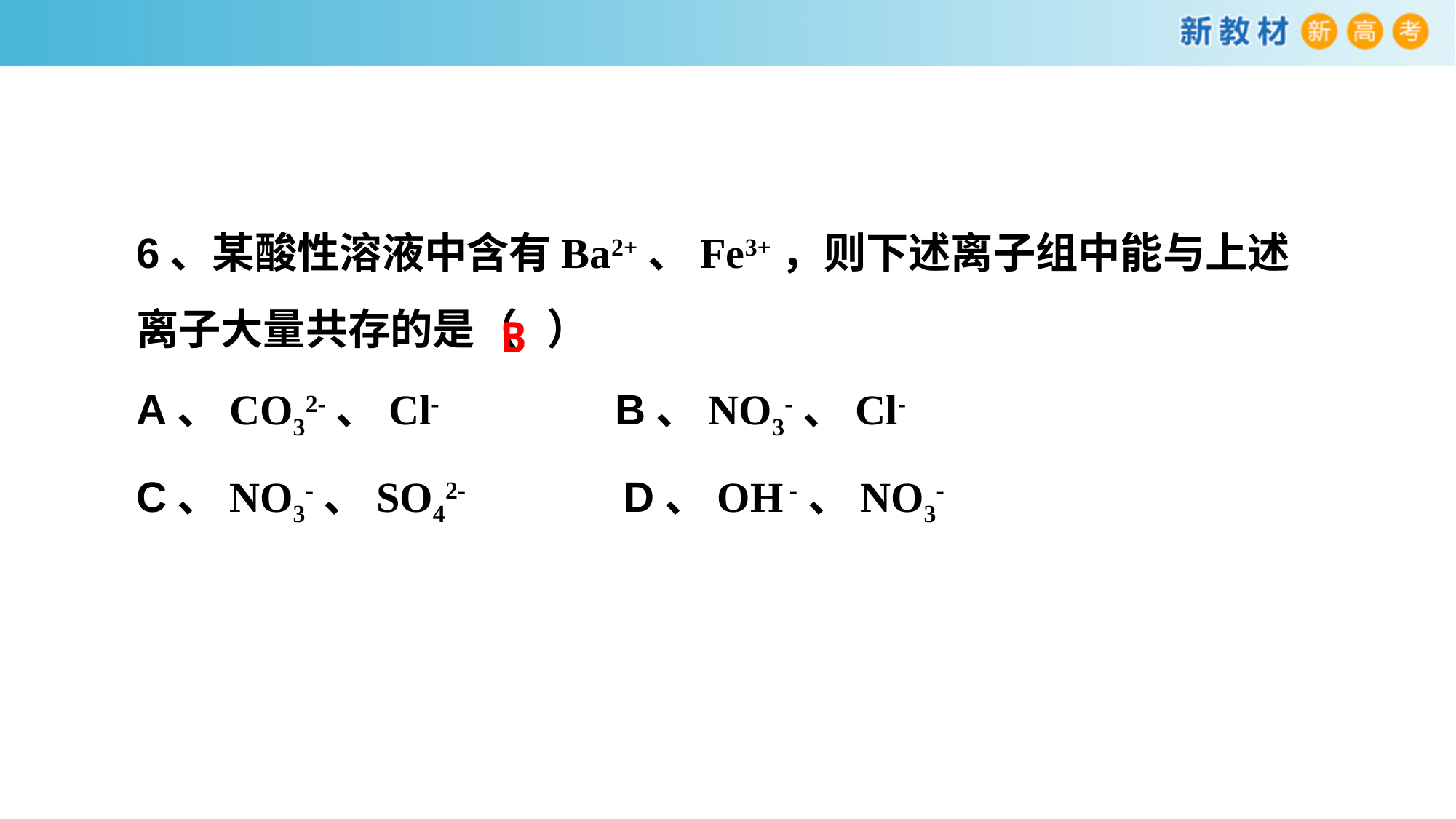

6、某酸性溶液中含有Ba2+、Fe3+，则下述离子组中能与上述离子大量共存的是（   ）
A、CO32-、Cl-                 B、NO3-、Cl-
C、NO3-、SO42-               D、OH -、NO3-
B